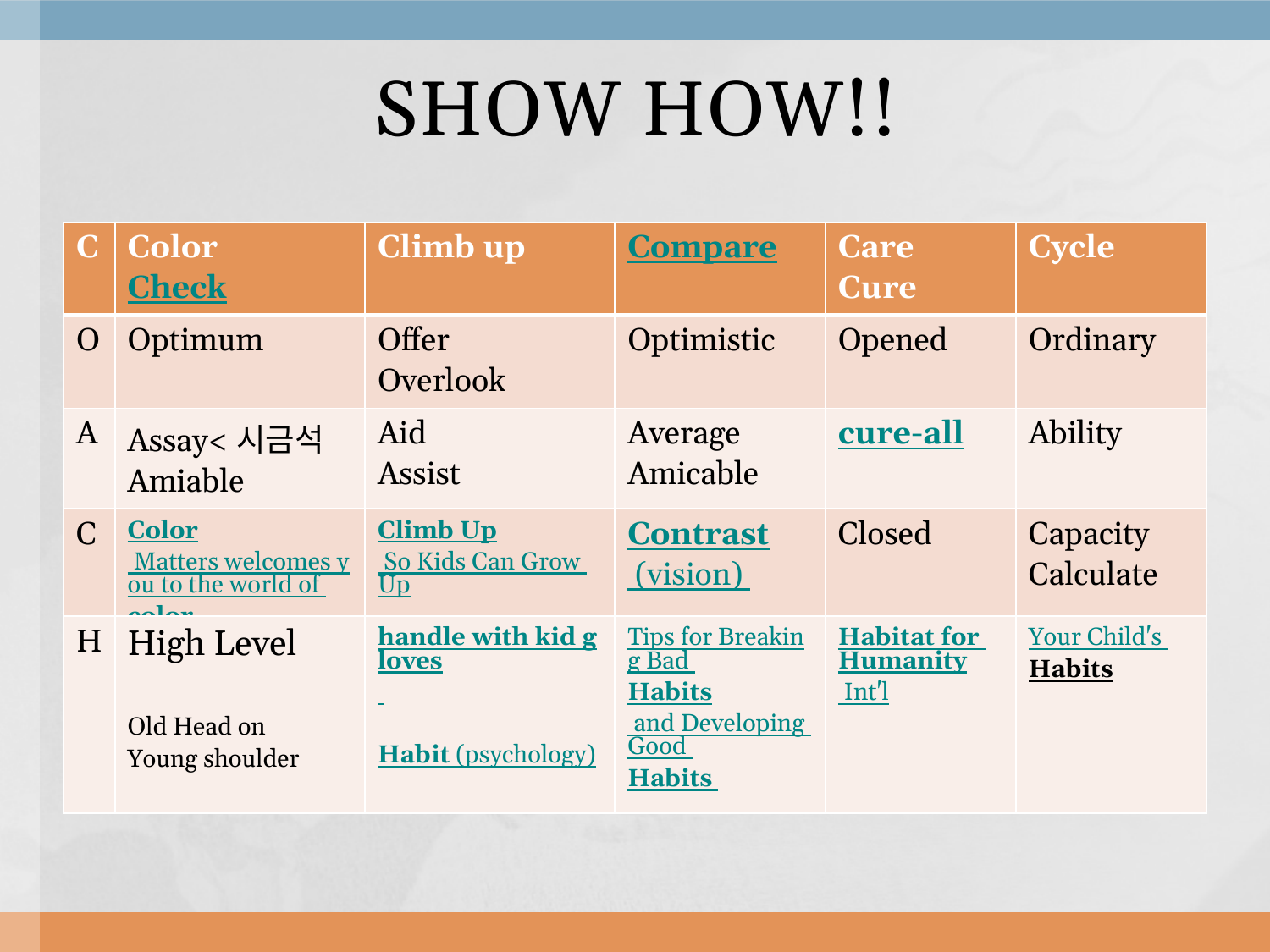

# SHOW HOW!!
| C | Color Check | Climb up | Compare | Care Cure | Cycle |
| --- | --- | --- | --- | --- | --- |
| O | Optimum | Offer Overlook | Optimistic | Opened | Ordinary |
| A | Assay<시금석 Amiable | Aid Assist | Average Amicable | cure-all | Ability |
| C | Color Matters welcomes you to the world of color | Climb Up So Kids Can Grow Up | Contrast (vision) | Closed | Capacity Calculate |
| H | High Level Old Head on Young shoulder | handle with kid gloves Habit (psychology) | Tips for Breaking Bad Habits and Developing Good Habits | Habitat for Humanity Int'l | Your Child's Habits |